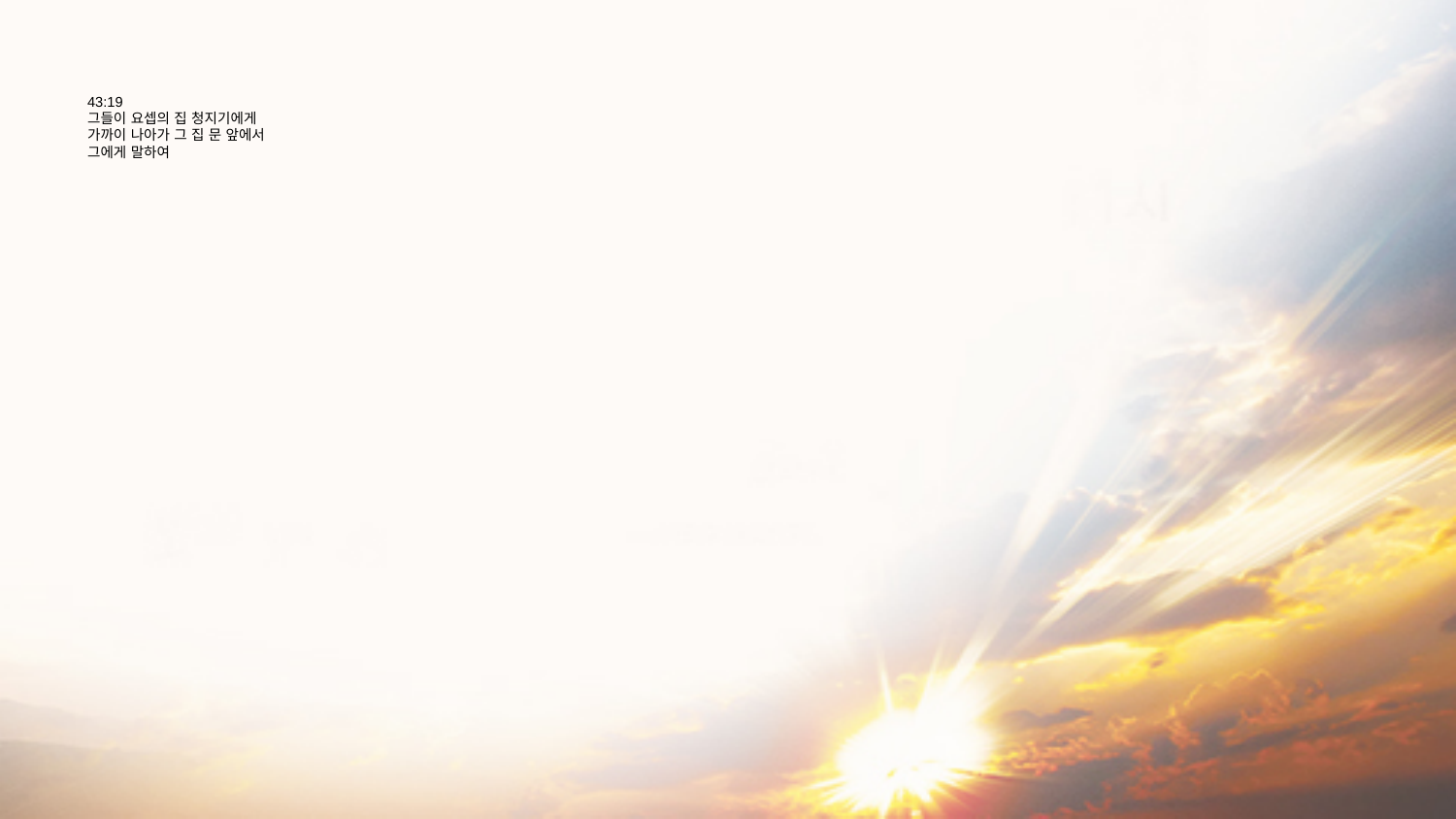

# 43:19 그들이 요셉의 집 청지기에게 가까이 나아가 그 집 문 앞에서 그에게 말하여